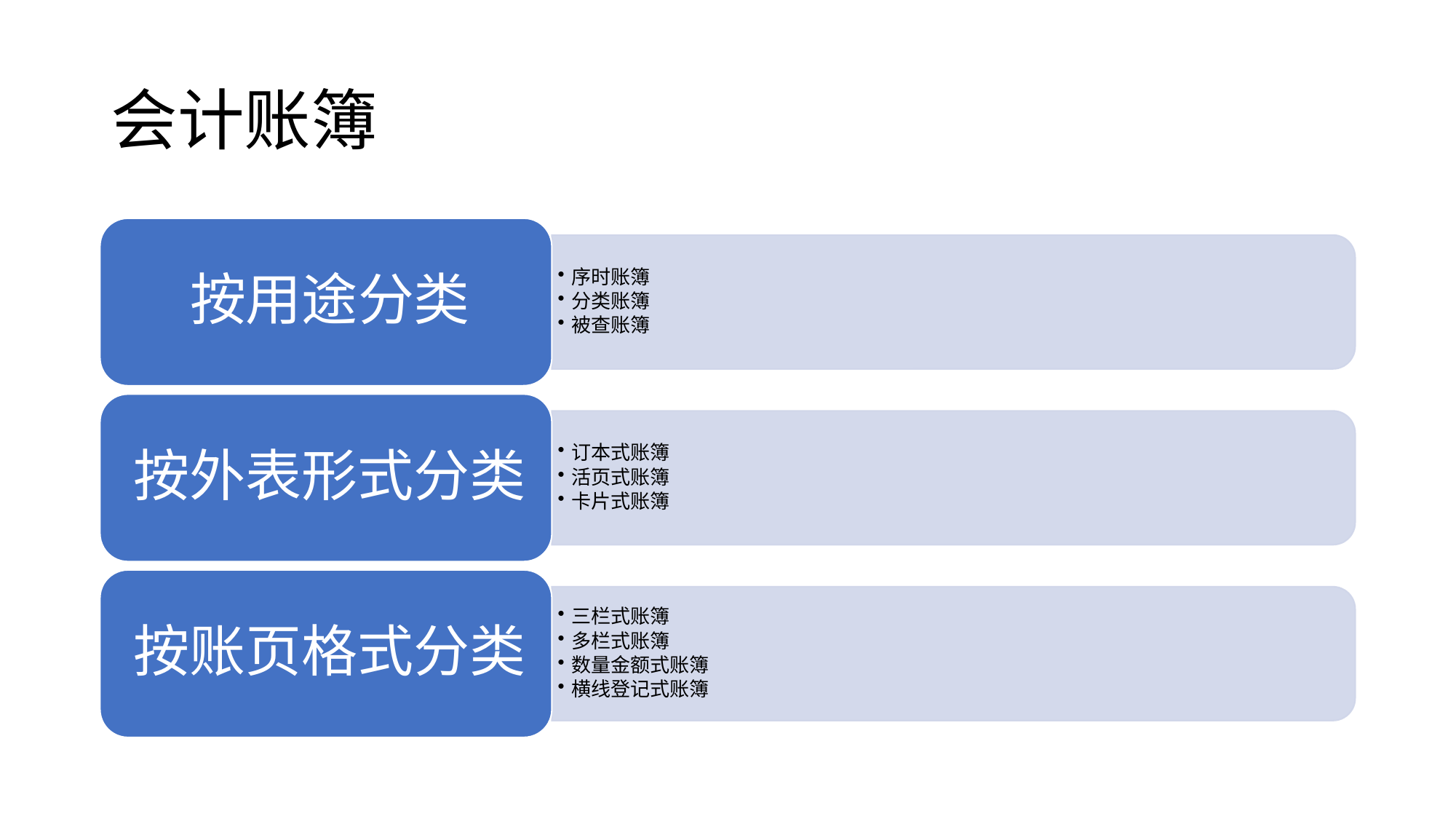

# 会计账簿
序时账簿
分类账簿
被查账簿
按用途分类
订本式账簿
活页式账簿
卡片式账簿
按外表形式分类
三栏式账簿
多栏式账簿
数量金额式账簿
横线登记式账簿
按账页格式分类